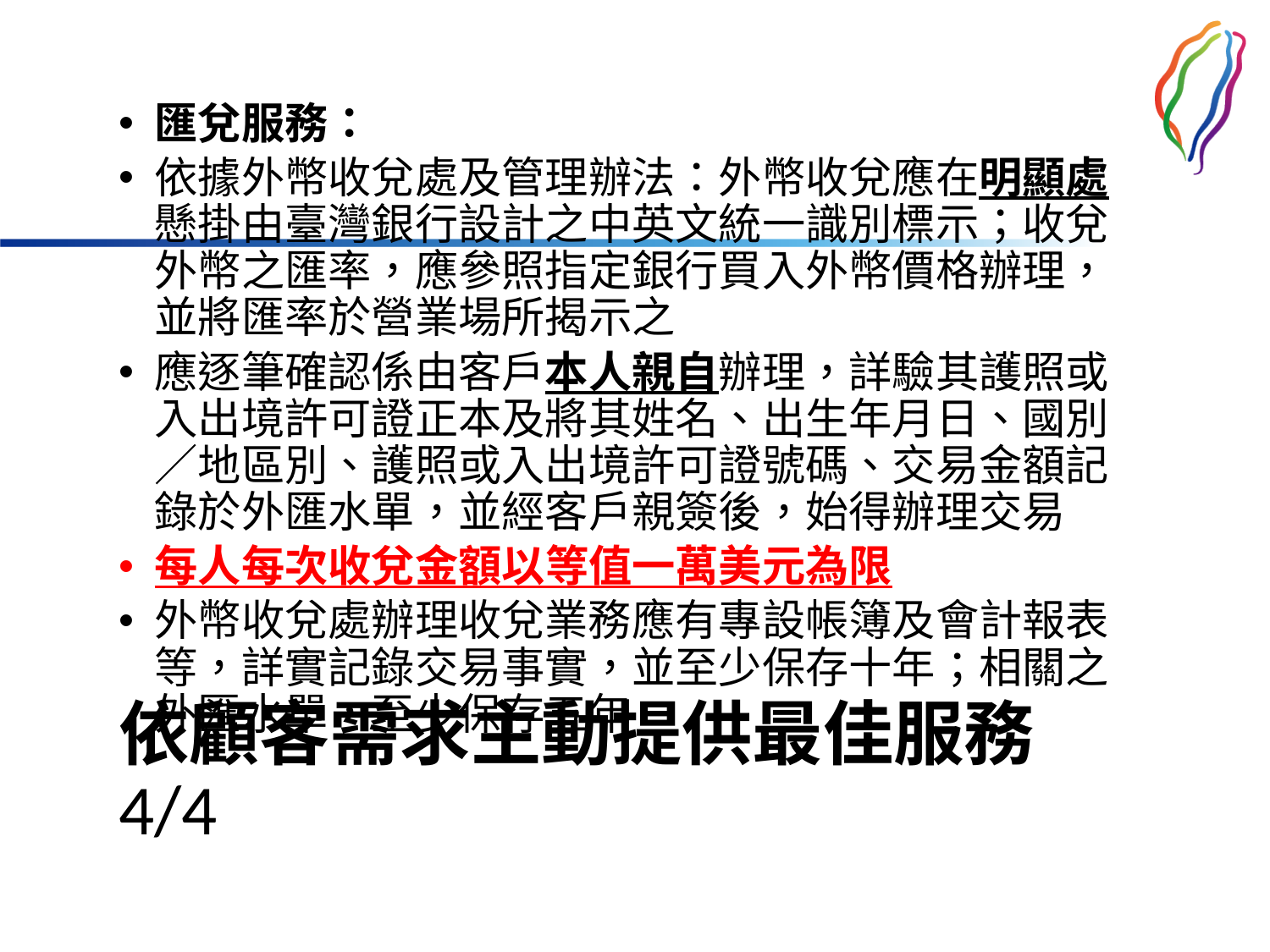

匯兌服務：
依據外幣收兌處及管理辦法：外幣收兌應在明顯處懸掛由臺灣銀行設計之中英文統一識別標示；收兌外幣之匯率，應參照指定銀行買入外幣價格辦理，並將匯率於營業場所揭示之
應逐筆確認係由客戶本人親自辦理，詳驗其護照或入出境許可證正本及將其姓名、出生年月日、國別／地區別、護照或入出境許可證號碼、交易金額記錄於外匯水單，並經客戶親簽後，始得辦理交易
每人每次收兌金額以等值一萬美元為限
外幣收兌處辦理收兌業務應有專設帳簿及會計報表等，詳實記錄交易事實，並至少保存十年；相關之外匯水單，至少保存五年

# 依顧客需求主動提供最佳服務4/4